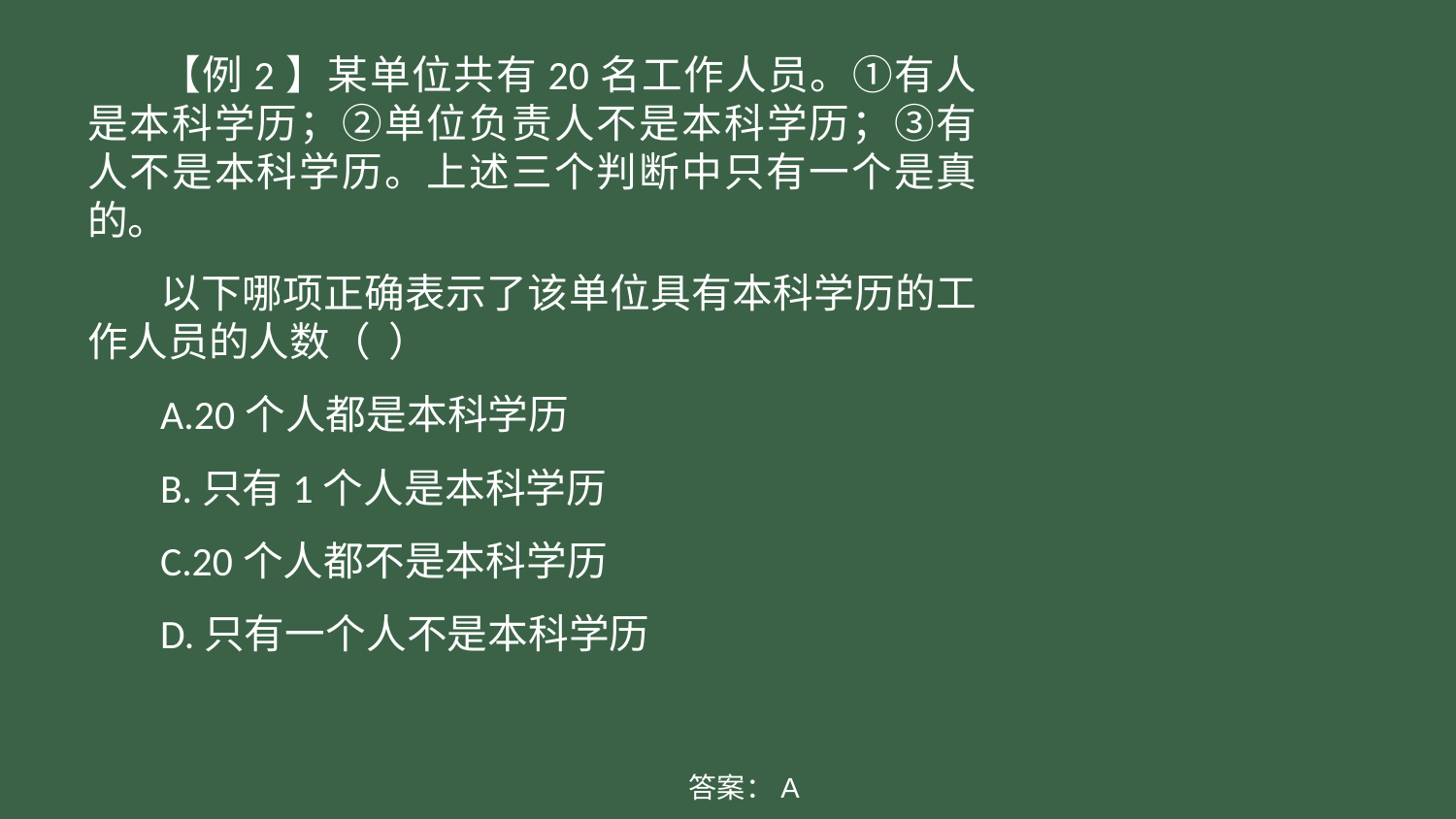

【例2】某单位共有20名工作人员。①有人是本科学历；②单位负责人不是本科学历；③有人不是本科学历。上述三个判断中只有一个是真的。
以下哪项正确表示了该单位具有本科学历的工作人员的人数（  ）
A.20个人都是本科学历
B.只有1个人是本科学历
C.20个人都不是本科学历
D.只有一个人不是本科学历

答案：A